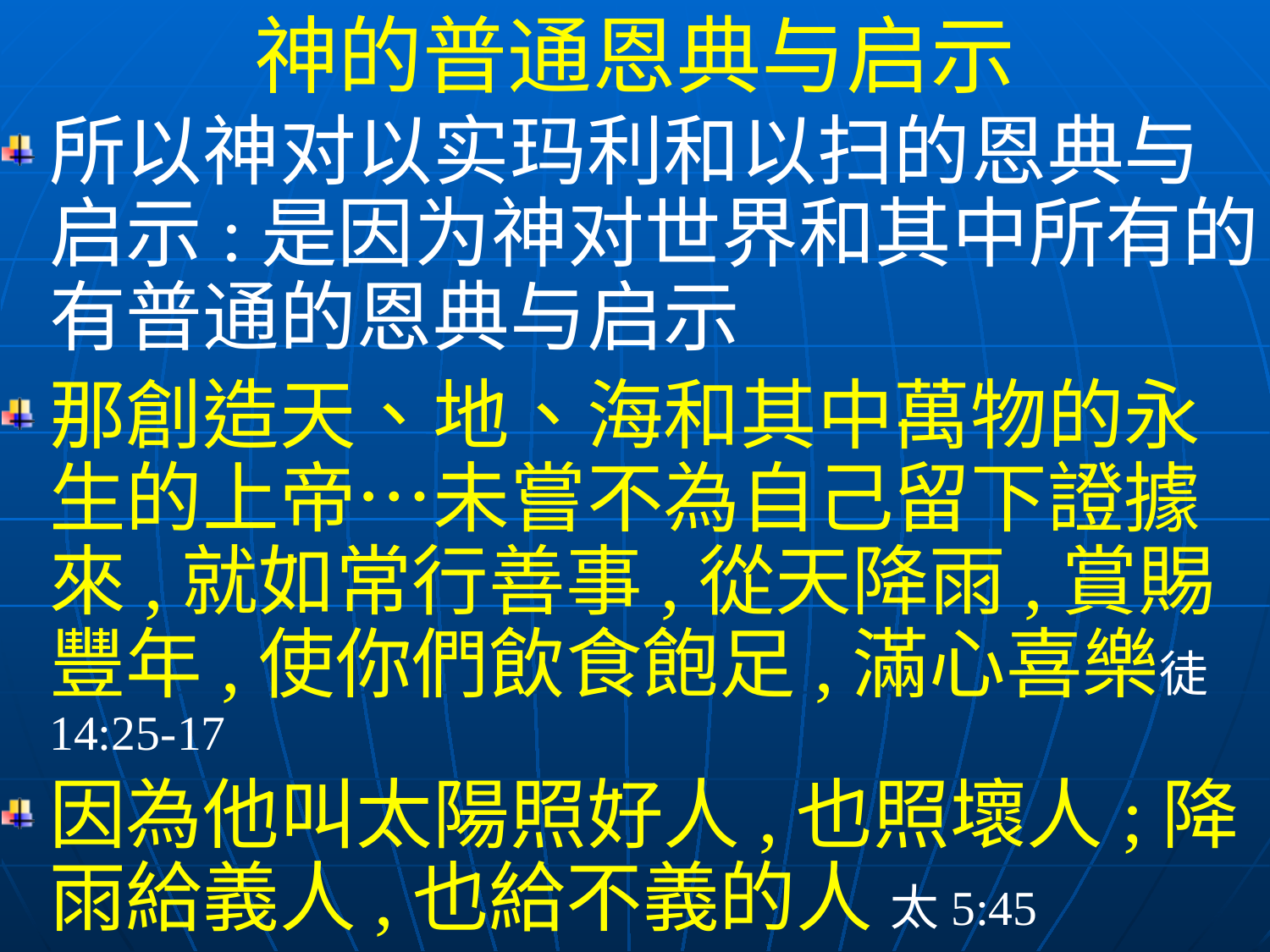

神的普通恩典与启示
所以神对以实玛利和以扫的恩典与启示:是因为神对世界和其中所有的有普通的恩典与启示
那創造天、地、海和其中萬物的永生的上帝…未嘗不為自己留下證據來,就如常行善事,從天降雨,賞賜豐年,使你們飲食飽足,滿心喜樂徒14:25-17
因為他叫太陽照好人,也照壞人;降雨給義人,也給不義的人 太5:45